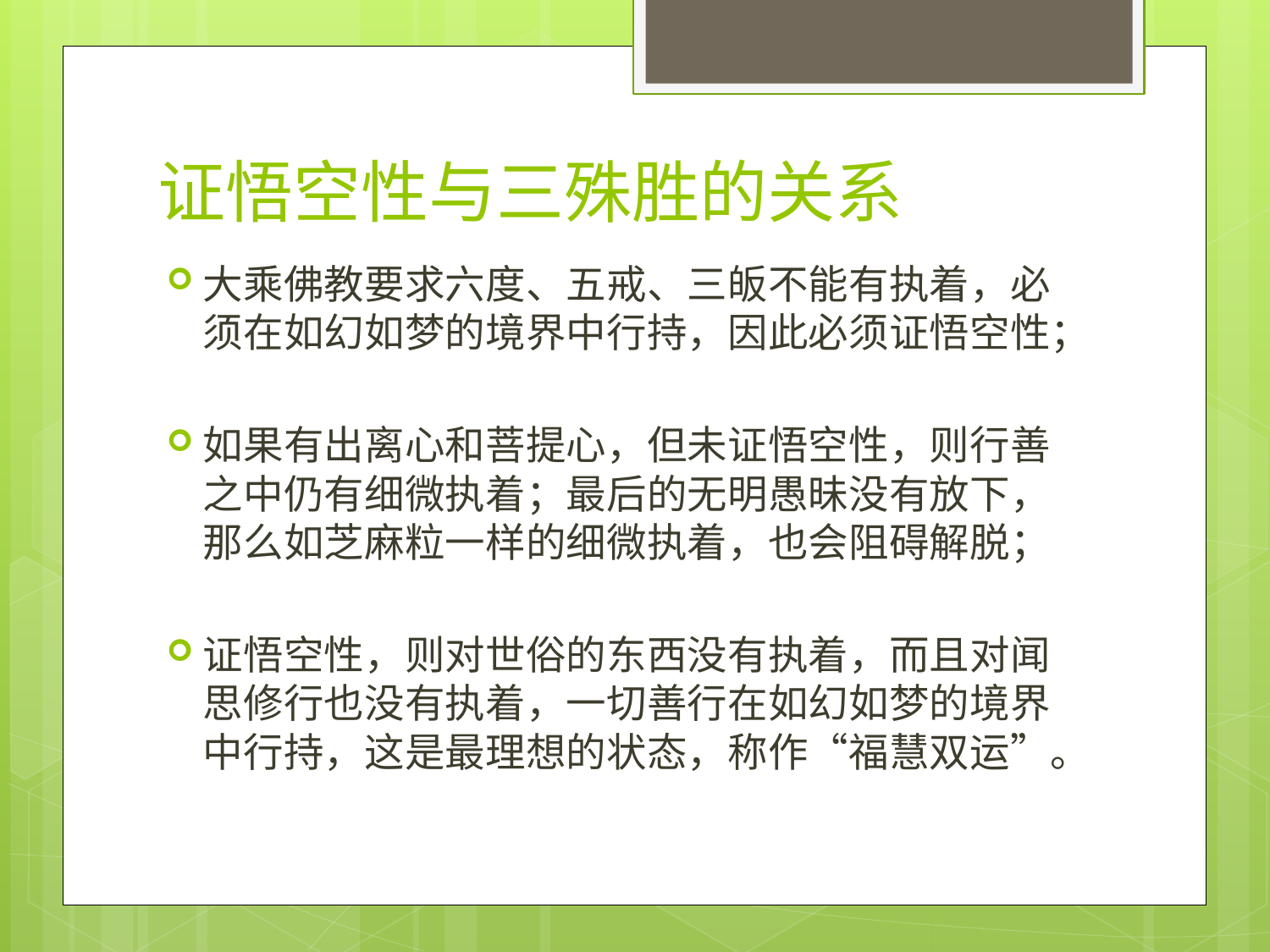

# 证悟空性与三殊胜的关系
大乘佛教要求六度、五戒、三皈不能有执着，必须在如幻如梦的境界中行持，因此必须证悟空性；

如果有出离心和菩提心，但未证悟空性，则行善之中仍有细微执着；最后的无明愚昧没有放下，那么如芝麻粒一样的细微执着，也会阻碍解脱；

证悟空性，则对世俗的东西没有执着，而且对闻思修行也没有执着，一切善行在如幻如梦的境界中行持，这是最理想的状态，称作“福慧双运”。